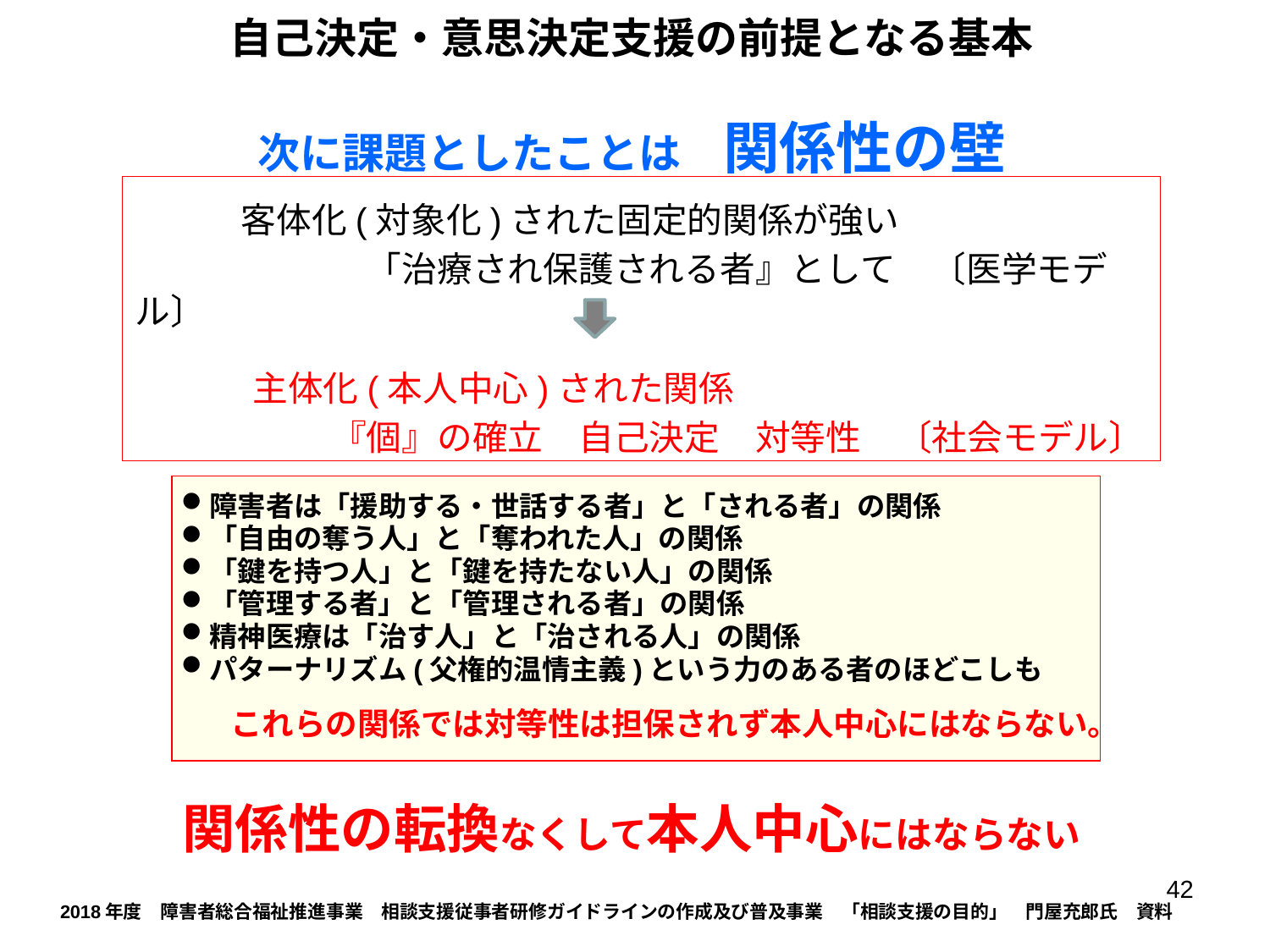

自己決定・意思決定支援の前提となる基本
次に課題としたことは　関係性の壁

　　　客体化(対象化)された固定的関係が強い
　　     　　　  「治療され保護される者』として　〔医学モデル〕

　 　     主体化(本人中心)された関係
　       　　　『個』の確立　自己決定　対等性　〔社会モデル〕

障害者は「援助する・世話する者」と「される者」の関係
「自由の奪う人」と「奪われた人」の関係
「鍵を持つ人」と「鍵を持たない人」の関係
「管理する者」と「管理される者」の関係
精神医療は「治す人」と「治される人」の関係
パターナリズム(父権的温情主義)という力のある者のほどこしも

　　これらの関係では対等性は担保されず本人中心にはならない。
関係性の転換なくして本人中心にはならない
42
　2018年度　障害者総合福祉推進事業　相談支援従事者研修ガイドラインの作成及び普及事業　「相談支援の目的」　門屋充郎氏　資料